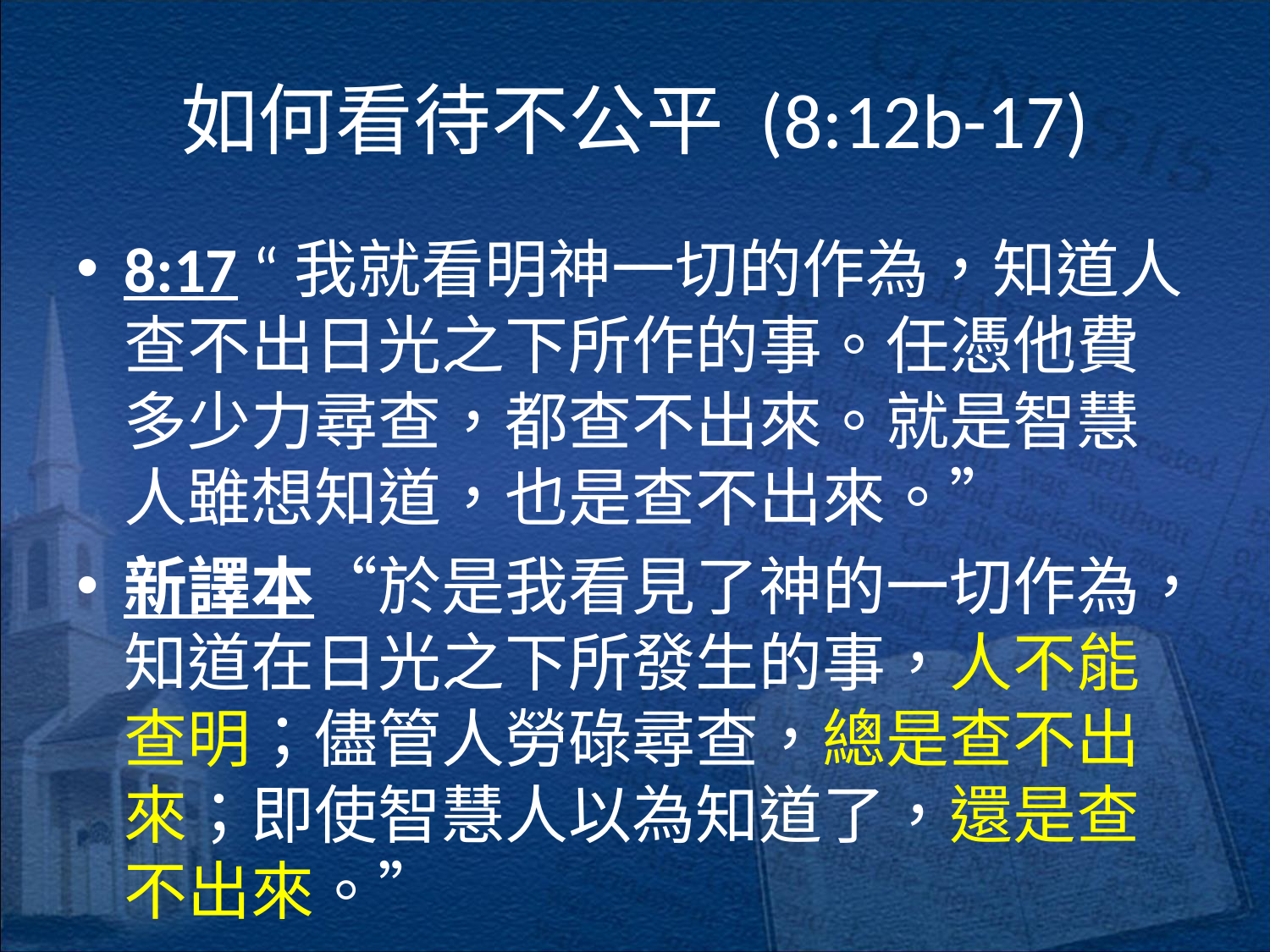

# 如何看待不公平 (8:12b-17)
8:17 “我就看明神一切的作為，知道人查不出日光之下所作的事。任憑他費多少力尋查，都查不出來。就是智慧人雖想知道，也是查不出來。”
新譯本“於是我看見了神的一切作為，知道在日光之下所發生的事，人不能查明；儘管人勞碌尋查，總是查不出來；即使智慧人以為知道了，還是查不出來。”